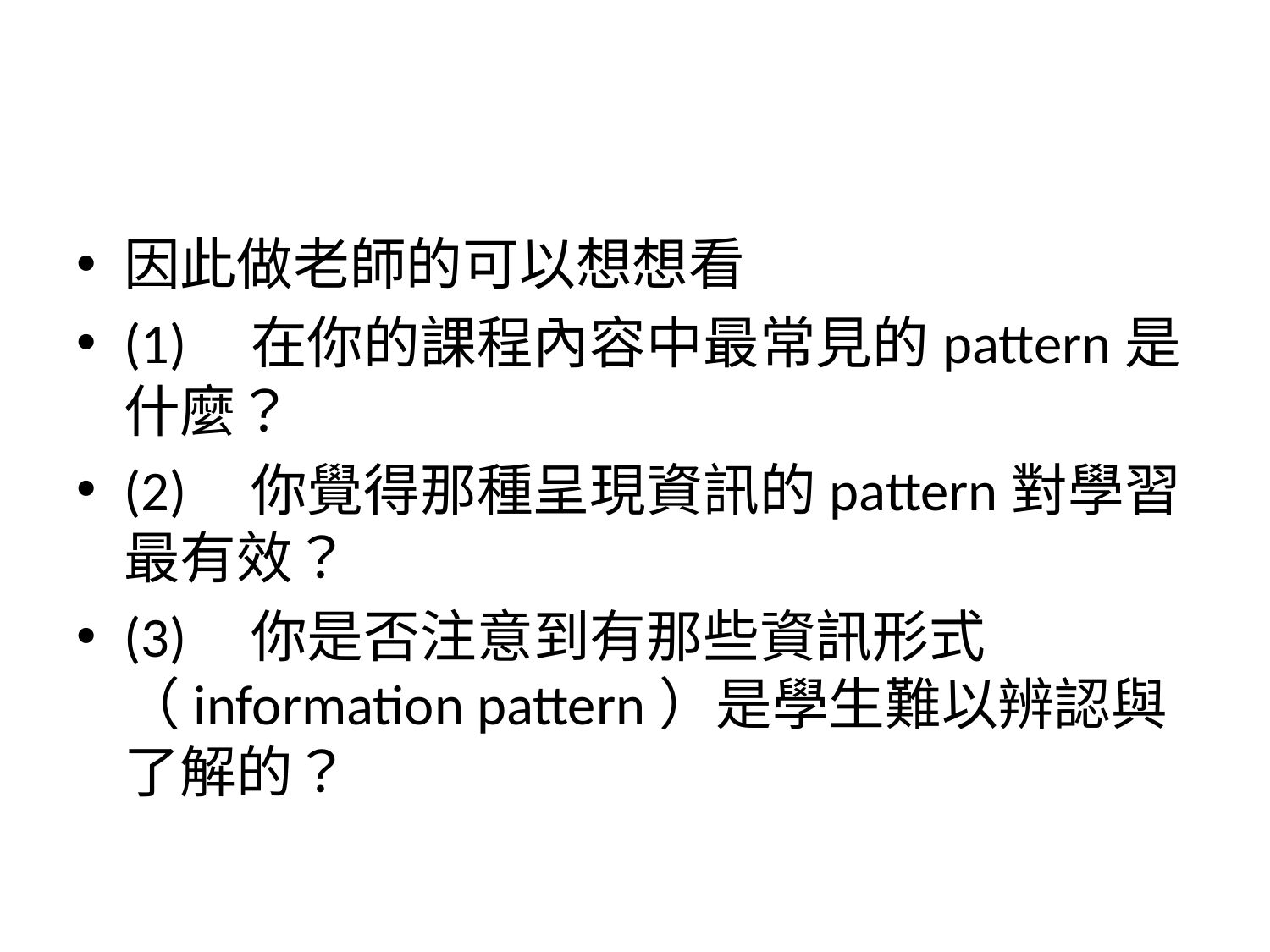

#
因此做老師的可以想想看
(1)	在你的課程內容中最常見的pattern是什麼？
(2)	你覺得那種呈現資訊的pattern對學習最有效？
(3)	你是否注意到有那些資訊形式（information pattern）是學生難以辨認與了解的？